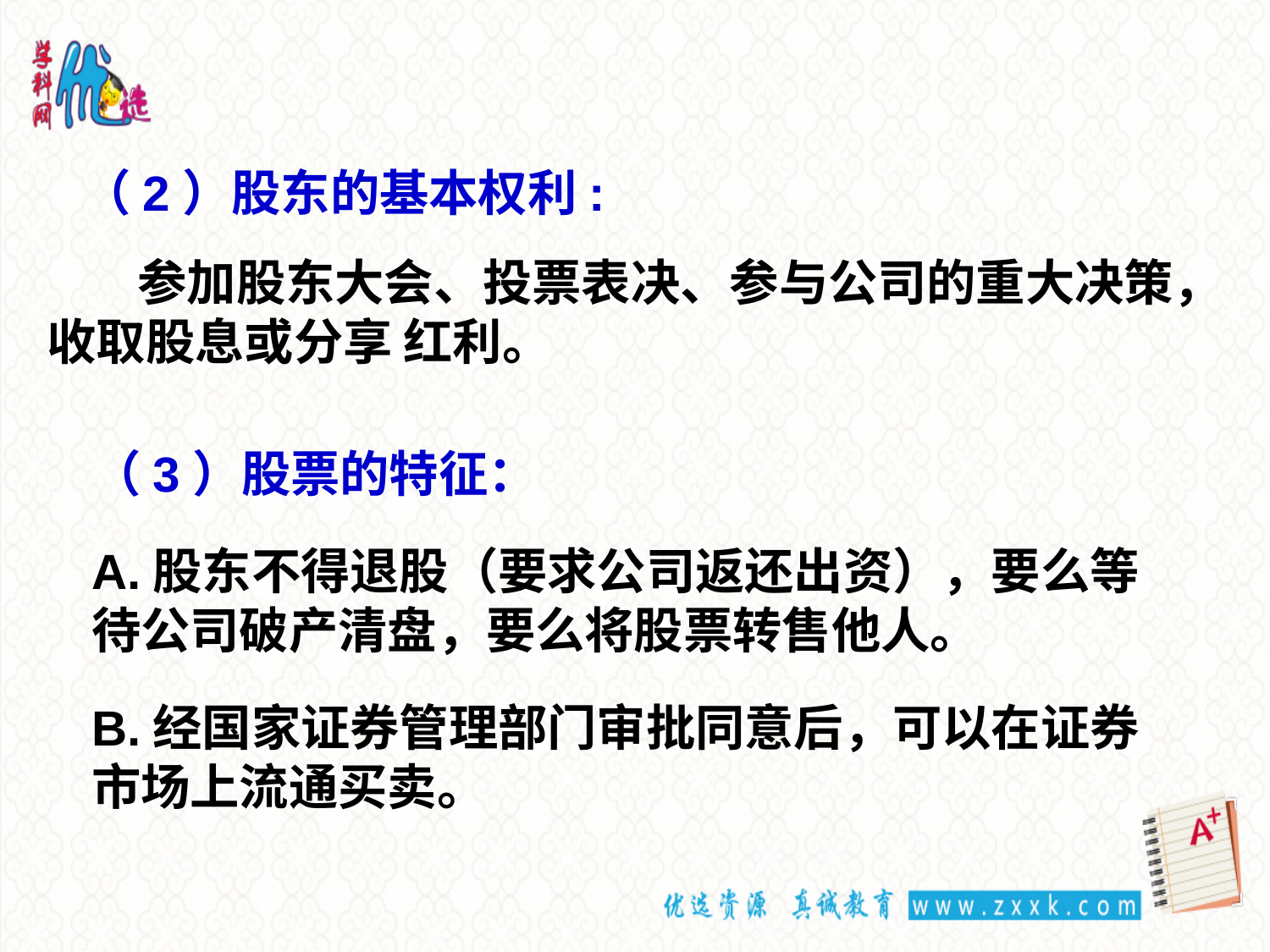

（2）股东的基本权利:
       参加股东大会、投票表决、参与公司的重大决策，收取股息或分享 红利。
（3）股票的特征：

A.股东不得退股（要求公司返还出资），要么等待公司破产清盘，要么将股票转售他人。

B.经国家证券管理部门审批同意后，可以在证券市场上流通买卖。